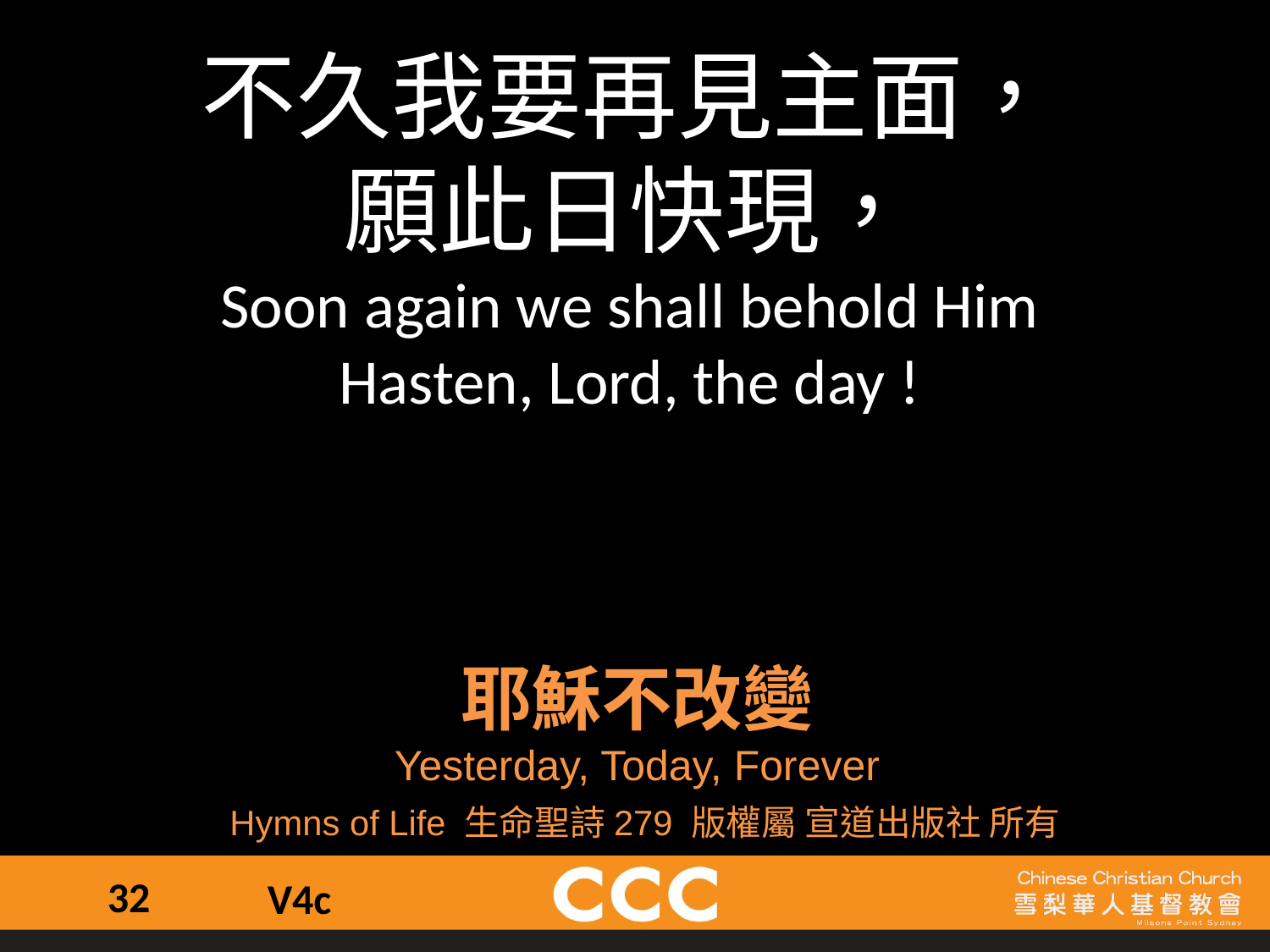

不久我要再見主面，
願此日快現，
Soon again we shall behold Him
Hasten, Lord, the day !
耶穌不改變
Yesterday, Today, Forever
Hymns of Life 生命聖詩279 版權屬 宣道出版社 所有
32
V4c